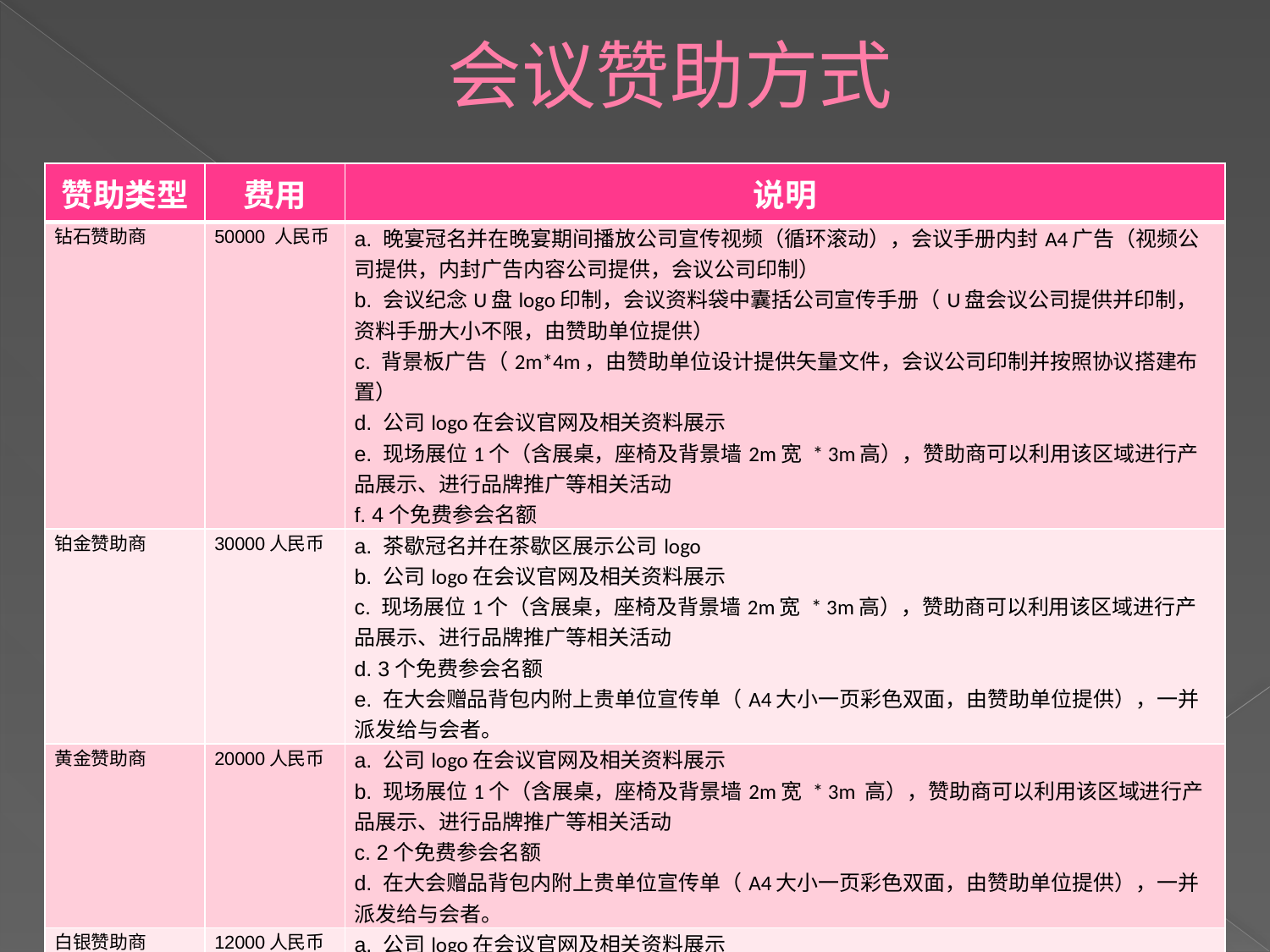

# 会议赞助方式
| 赞助类型 | 费用 | 说明 |
| --- | --- | --- |
| 钻石赞助商 | 50000 人民币 | a. 晚宴冠名并在晚宴期间播放公司宣传视频（循环滚动），会议手册内封A4广告（视频公司提供，内封广告内容公司提供，会议公司印制） b. 会议纪念U盘logo印制，会议资料袋中囊括公司宣传手册（U盘会议公司提供并印制，资料手册大小不限，由赞助单位提供） c. 背景板广告（2m\*4m，由赞助单位设计提供矢量文件，会议公司印制并按照协议搭建布置） d. 公司logo在会议官网及相关资料展示 e. 现场展位1个（含展桌，座椅及背景墙2m宽 \* 3m高），赞助商可以利用该区域进行产品展示、进行品牌推广等相关活动 f. 4个免费参会名额 |
| 铂金赞助商 | 30000人民币 | a. 茶歇冠名并在茶歇区展示公司logo b. 公司logo在会议官网及相关资料展示 c. 现场展位1个（含展桌，座椅及背景墙2m宽 \* 3m高），赞助商可以利用该区域进行产品展示、进行品牌推广等相关活动 d. 3个免费参会名额 e. 在大会赠品背包内附上贵单位宣传单（A4大小一页彩色双面，由赞助单位提供），一并派发给与会者。 |
| 黄金赞助商 | 20000人民币 | a. 公司logo在会议官网及相关资料展示 b. 现场展位1个（含展桌，座椅及背景墙2m宽 \* 3m 高），赞助商可以利用该区域进行产品展示、进行品牌推广等相关活动 c. 2个免费参会名额 d. 在大会赠品背包内附上贵单位宣传单（A4大小一页彩色双面，由赞助单位提供），一并派发给与会者。 |
| 白银赞助商 | 12000人民币 | a. 公司logo在会议官网及相关资料展示 b. 现场展位1个（含展桌，座椅及背景墙2m宽 \* 3m高），赞助商可以利用该区域进行产品展示、进行品牌推广等相关活动 c. 1个免费参会名额 |